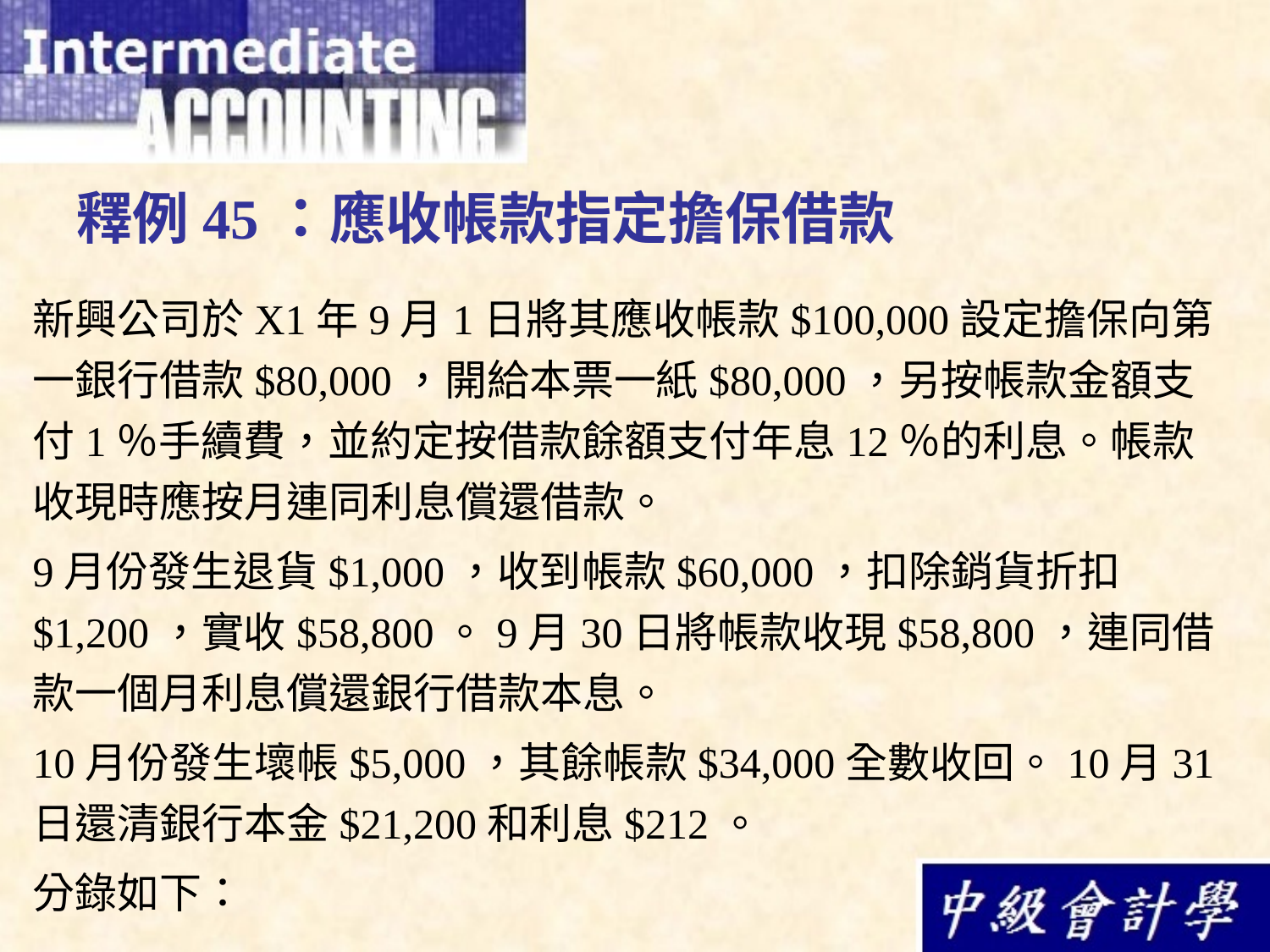

# 釋例45：應收帳款指定擔保借款
新興公司於X1年9月1日將其應收帳款$100,000設定擔保向第一銀行借款$80,000，開給本票一紙$80,000，另按帳款金額支付1％手續費，並約定按借款餘額支付年息12％的利息。帳款收現時應按月連同利息償還借款。
9月份發生退貨$1,000，收到帳款$60,000，扣除銷貨折扣$1,200，實收$58,800。9月30日將帳款收現$58,800，連同借款一個月利息償還銀行借款本息。
10月份發生壞帳$5,000，其餘帳款$34,000全數收回。10月31日還清銀行本金$21,200和利息$212。
分錄如下：